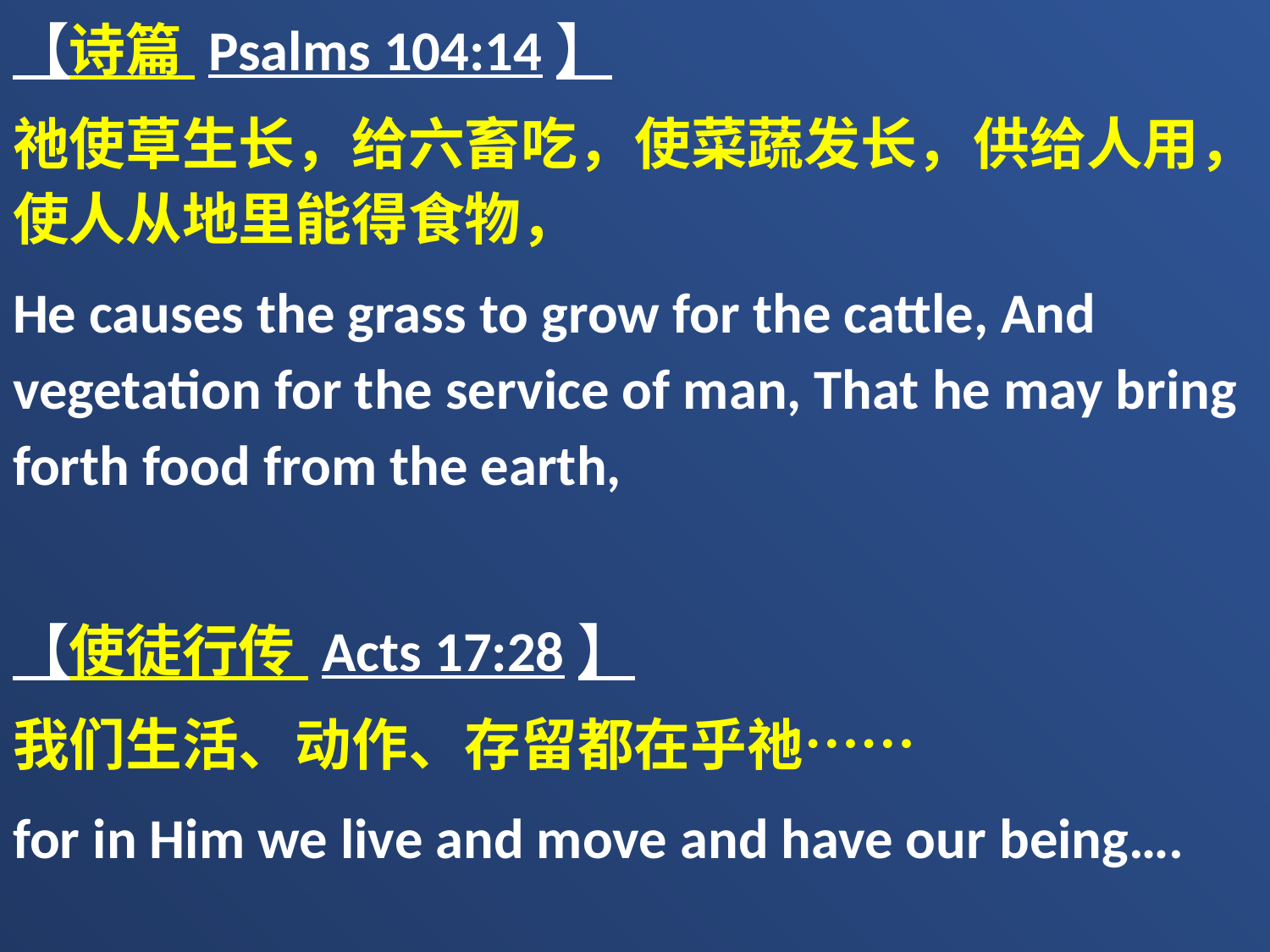

【诗篇 Psalms 104:14】
祂使草生长，给六畜吃，使菜蔬发长，供给人用，使人从地里能得食物，
He causes the grass to grow for the cattle, And vegetation for the service of man, That he may bring forth food from the earth,

【使徒行传 Acts 17:28】
我们生活、动作、存留都在乎祂……
for in Him we live and move and have our being….